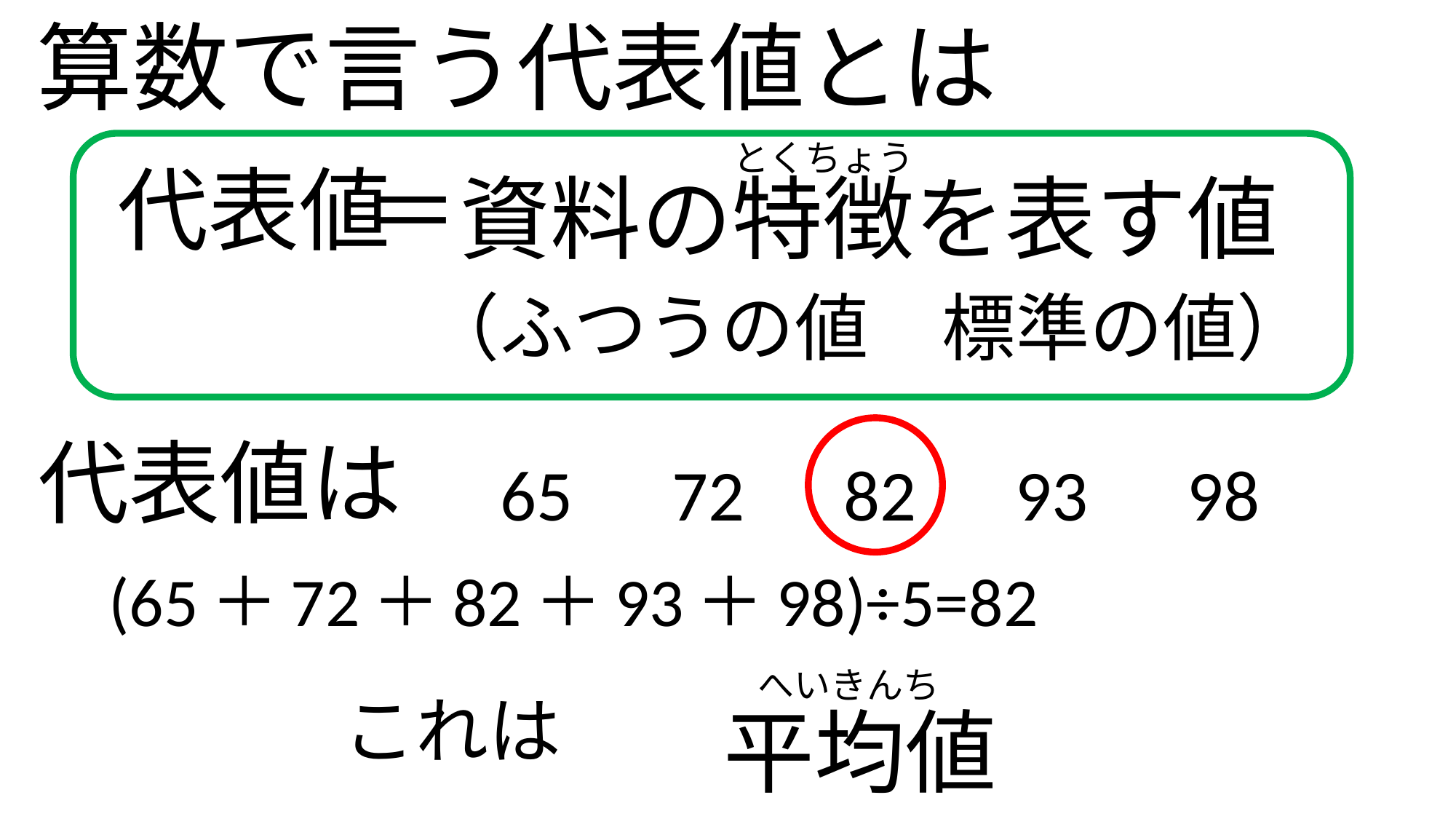

算数で言う代表値とは

代表値
とくちょう
＝
資料の特徴を表す値
（ふつうの値　標準の値）
代表値は
65　72　82　93　98

(65＋72＋82＋93＋98)÷5=82
へいきんち
# 平均値
これは